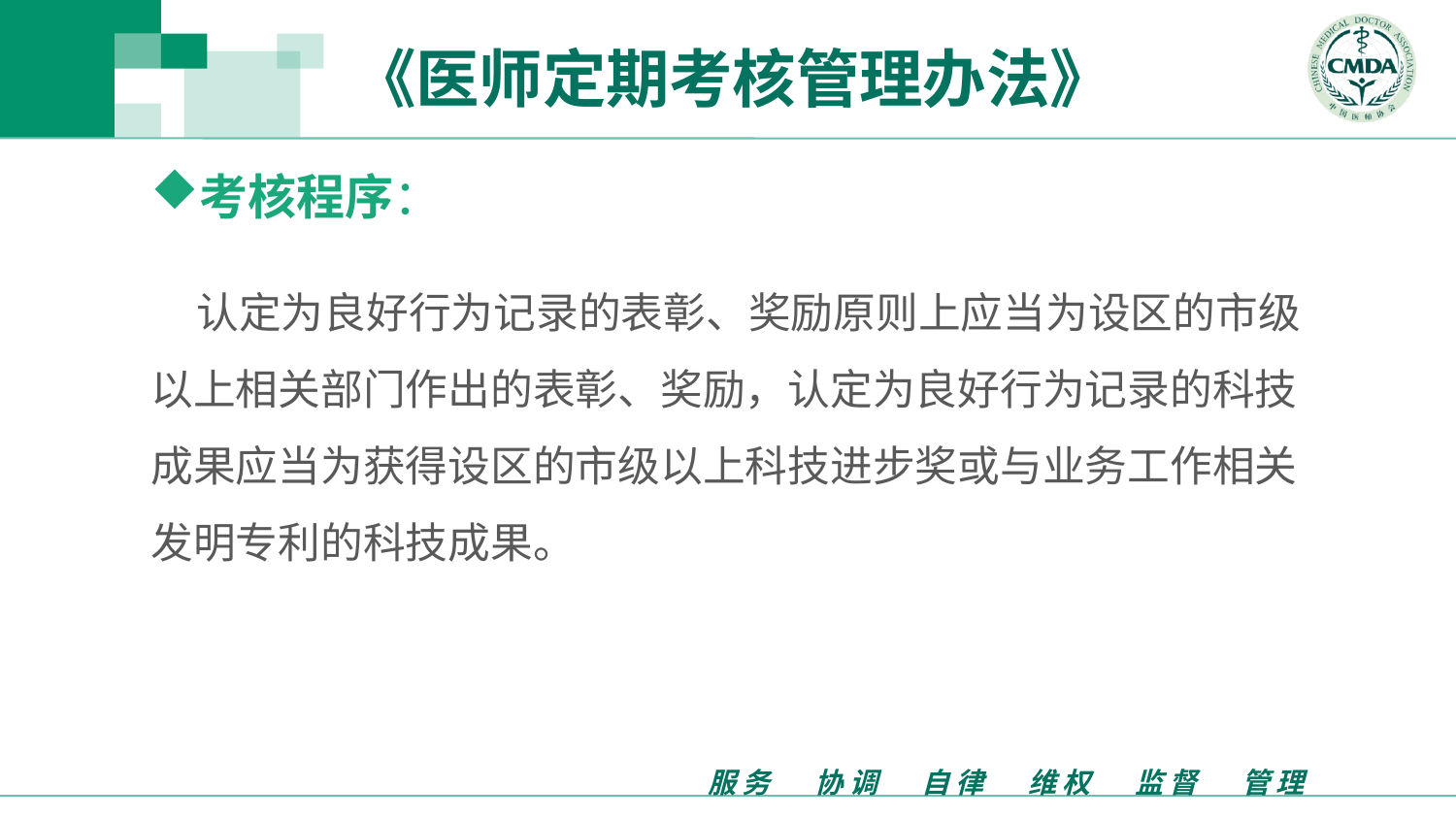

《医师定期考核管理办法》
考核程序：
    认定为良好行为记录的表彰、奖励原则上应当为设区的市级以上相关部门作出的表彰、奖励，认定为良好行为记录的科技成果应当为获得设区的市级以上科技进步奖或与业务工作相关发明专利的科技成果。